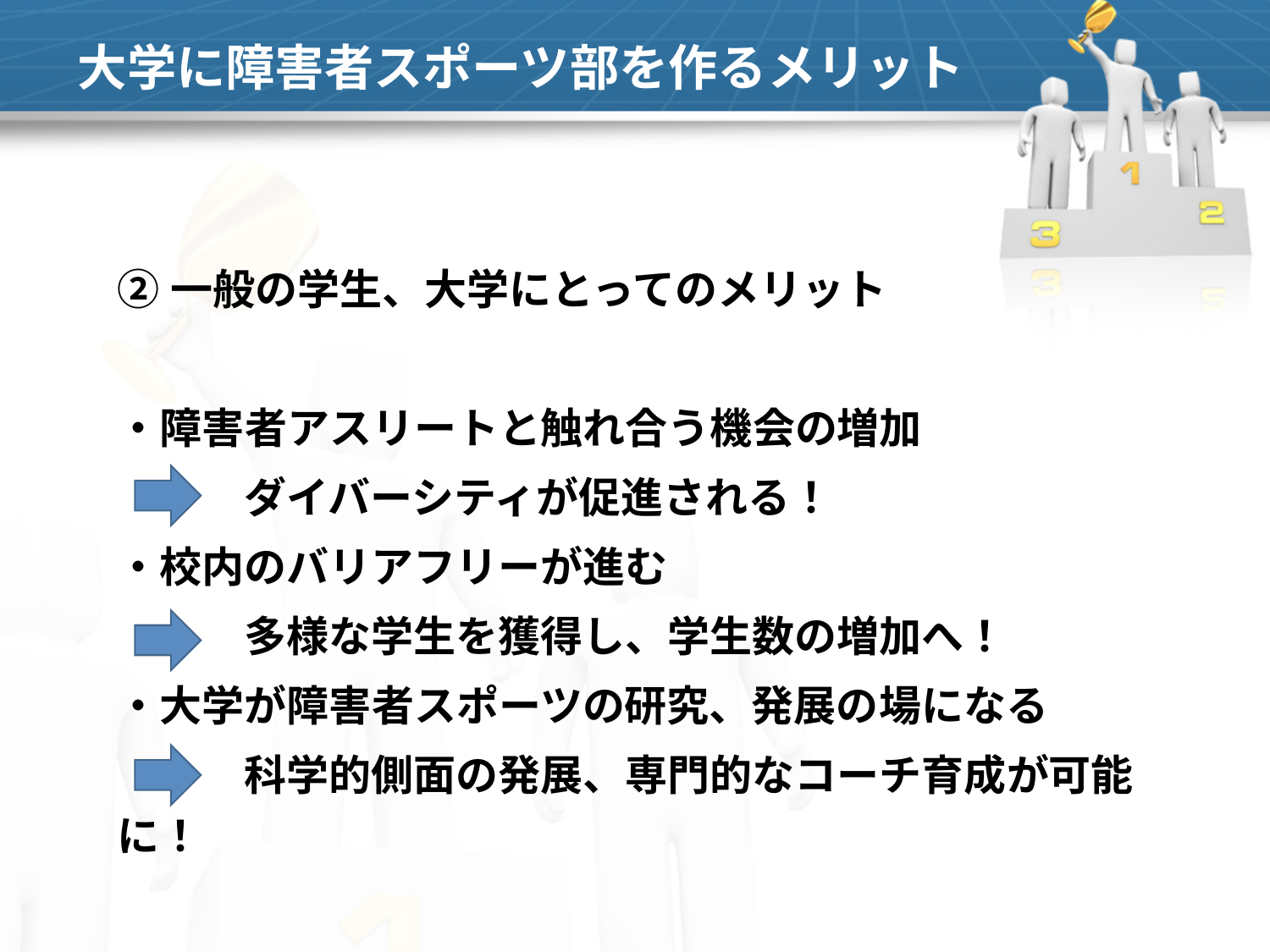

# 大学に障害者スポーツ部を作るメリット
②一般の学生、大学にとってのメリット

・障害者アスリートと触れ合う機会の増加
　　　ダイバーシティが促進される！
・校内のバリアフリーが進む
　　　多様な学生を獲得し、学生数の増加へ！
・大学が障害者スポーツの研究、発展の場になる
　　　科学的側面の発展、専門的なコーチ育成が可能に！